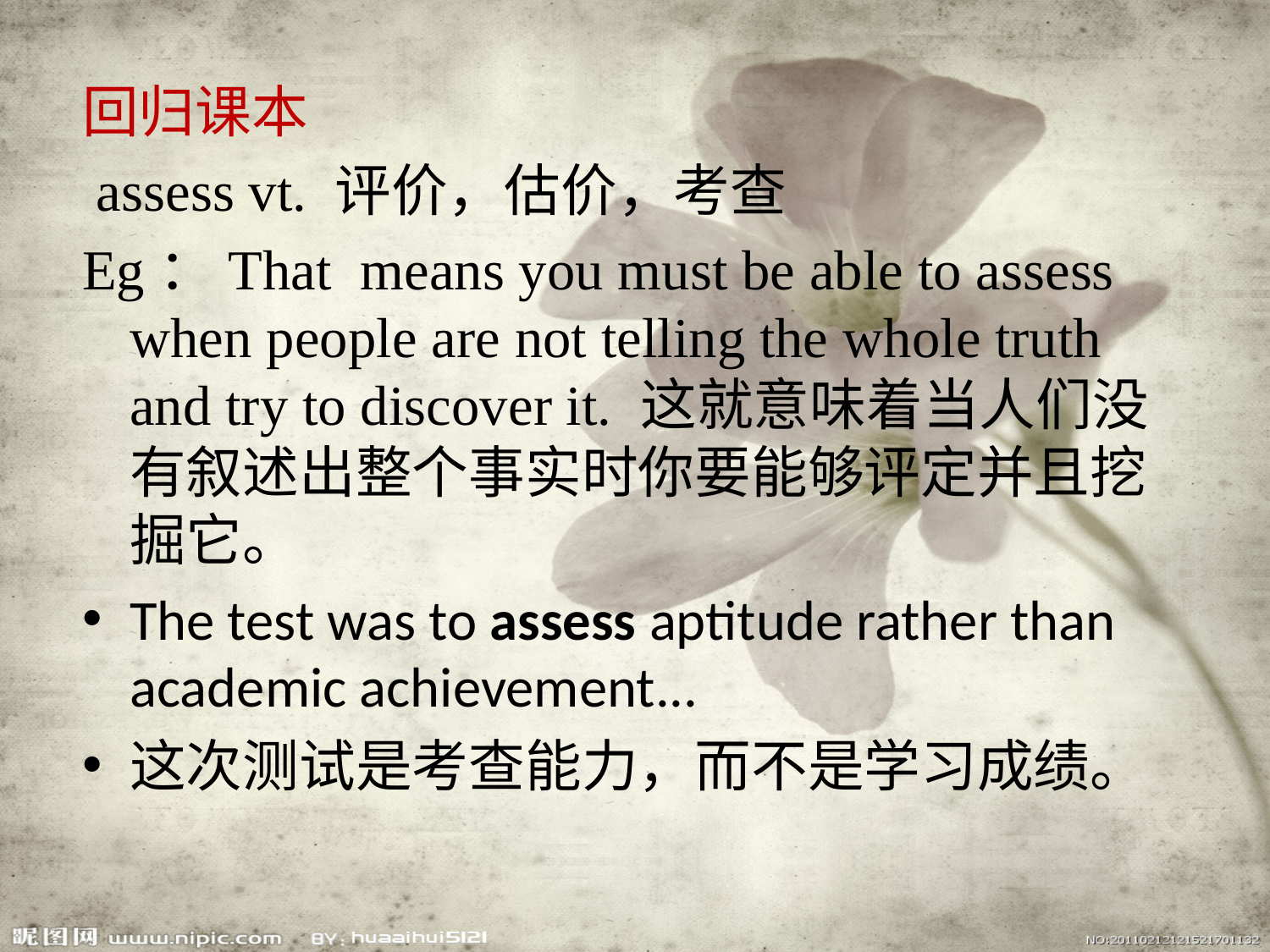

回归课本
 assess vt. 评价，估价，考查
Eg：That  means you must be able to assess when people are not telling the whole truth and try to discover it. 这就意味着当人们没有叙述出整个事实时你要能够评定并且挖掘它。
The test was to assess aptitude rather than academic achievement...
这次测试是考查能力，而不是学习成绩。